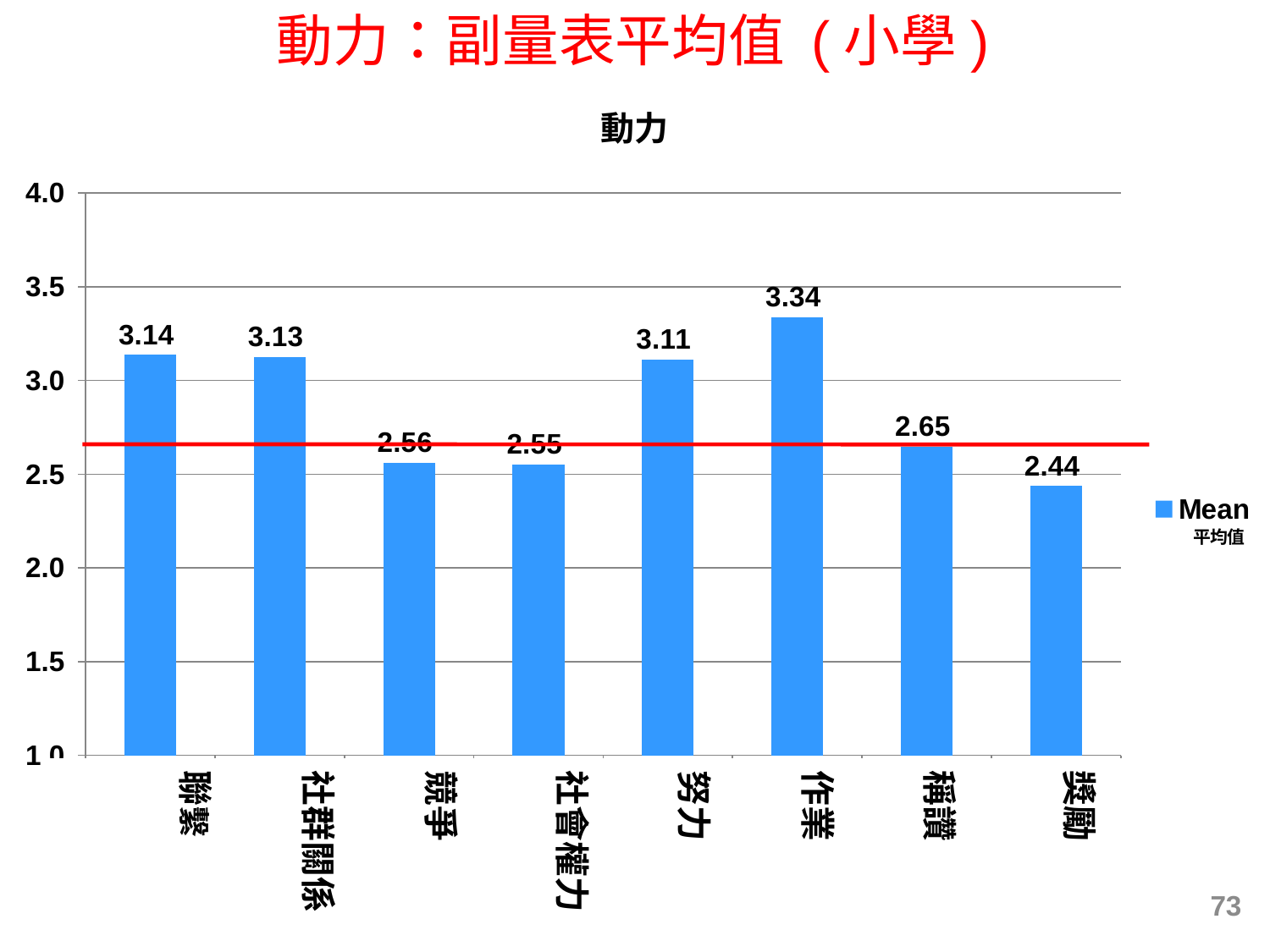

動力：副量表平均值 (小學)

### Chart: 動力

| Category | Mean |
|---|---|
| Affiliation | 3.1364422294547913 |
| Social Concern | 3.1259227249618697 |
| Competition | 2.5598235115123202 |
| Social Power | 2.5524736415247387 |
| Effort | 3.1118253968254064 |
| Task | 3.336721555871798 |
| Praise | 2.646984967253723 |
| Token | 2.4371995349513056 |

獎勵

稱讚

作業

努力

社會權力

競爭

社群關係

聯繫

73